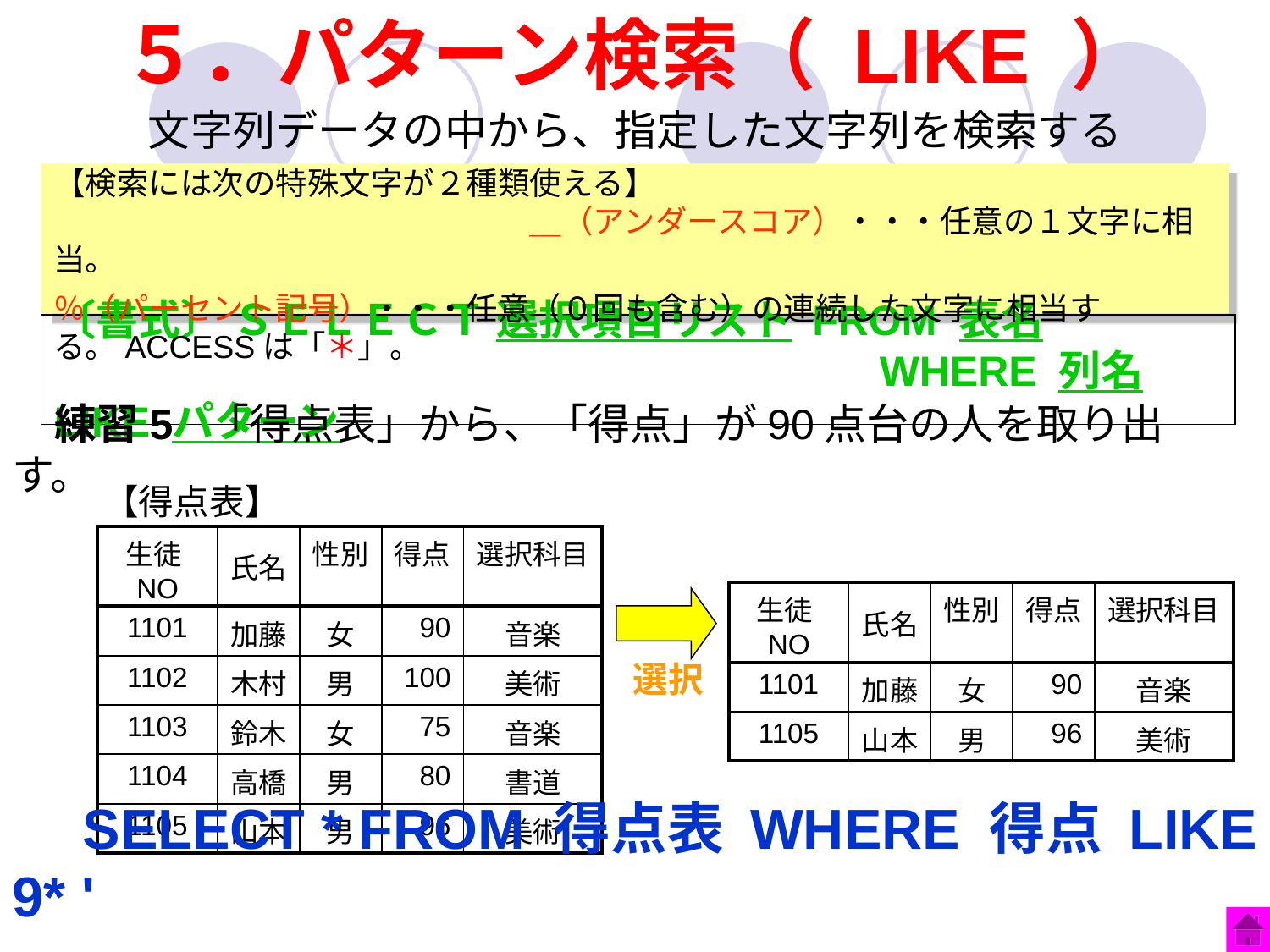

５．パターン検索（ LIKE ）
文字列データの中から、指定した文字列を検索する
【検索には次の特殊文字が２種類使える】　　　　　　　　　　　　　　　　　　　　　　　　　　　　　　　　＿（アンダースコア）・・・任意の１文字に相当。
％（パーセント記号）・・・任意（０回も含む）の連続した文字に相当する。ACCESSは「＊」。

〔書式〕 ＳＥＬＥＣＴ 選択項目リスト FROM 表名
  　　　　　　　　　　　　　　　　　       WHERE 列名 LIKE パターン
　練習5  「得点表」から、「得点」が90点台の人を取り出す。
【得点表】
| 生徒NO | 氏名 | 性別 | 得点 | 選択科目 |
| --- | --- | --- | --- | --- |
| 1101 | 加藤 | 女 | 90 | 音楽 |
| 1102 | 木村 | 男 | 100 | 美術 |
| 1103 | 鈴木 | 女 | 75 | 音楽 |
| 1104 | 高橋 | 男 | 80 | 書道 |
| 1105 | 山本 | 男 | 96 | 美術 |
| 生徒NO | 氏名 | 性別 | 得点 | 選択科目 |
| --- | --- | --- | --- | --- |
| 1101 | 加藤 | 女 | 90 | 音楽 |
| 1105 | 山本 | 男 | 96 | 美術 |

選択
　SELECT * FROM 得点表 WHERE 得点 LIKE ' 9* '